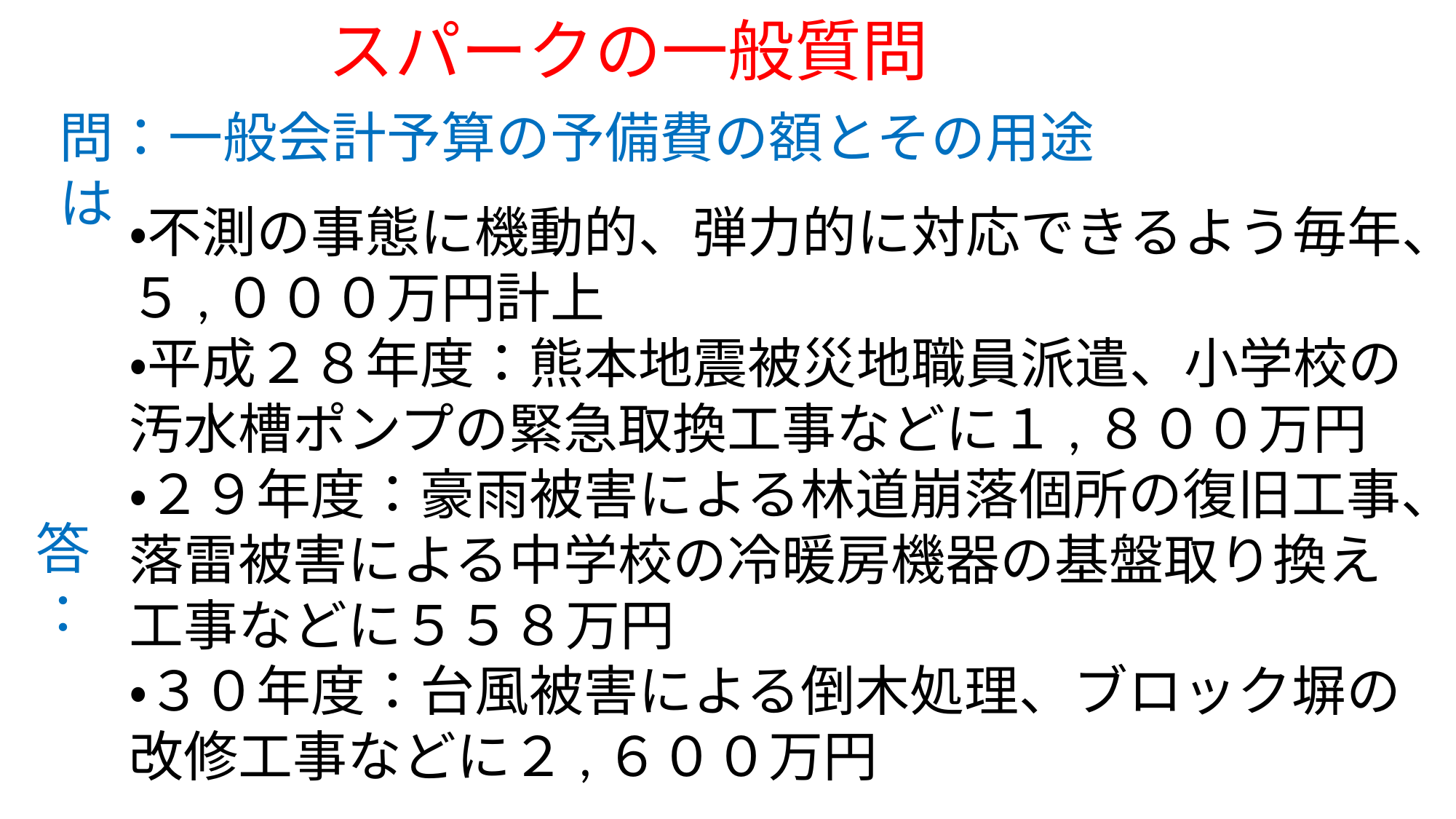

スパークの一般質問
問：一般会計予算の予備費の額とその用途は
・不測の事態に機動的、弾力的に対応できるよう毎年、５,０００万円計上
・平成２８年度：熊本地震被災地職員派遣、小学校の汚水槽ポンプの緊急取換工事などに１,８００万円
・２９年度：豪雨被害による林道崩落個所の復旧工事、落雷被害による中学校の冷暖房機器の基盤取り換え工事などに５５８万円
・３０年度：台風被害による倒木処理、ブロック塀の改修工事などに２,６００万円
答：